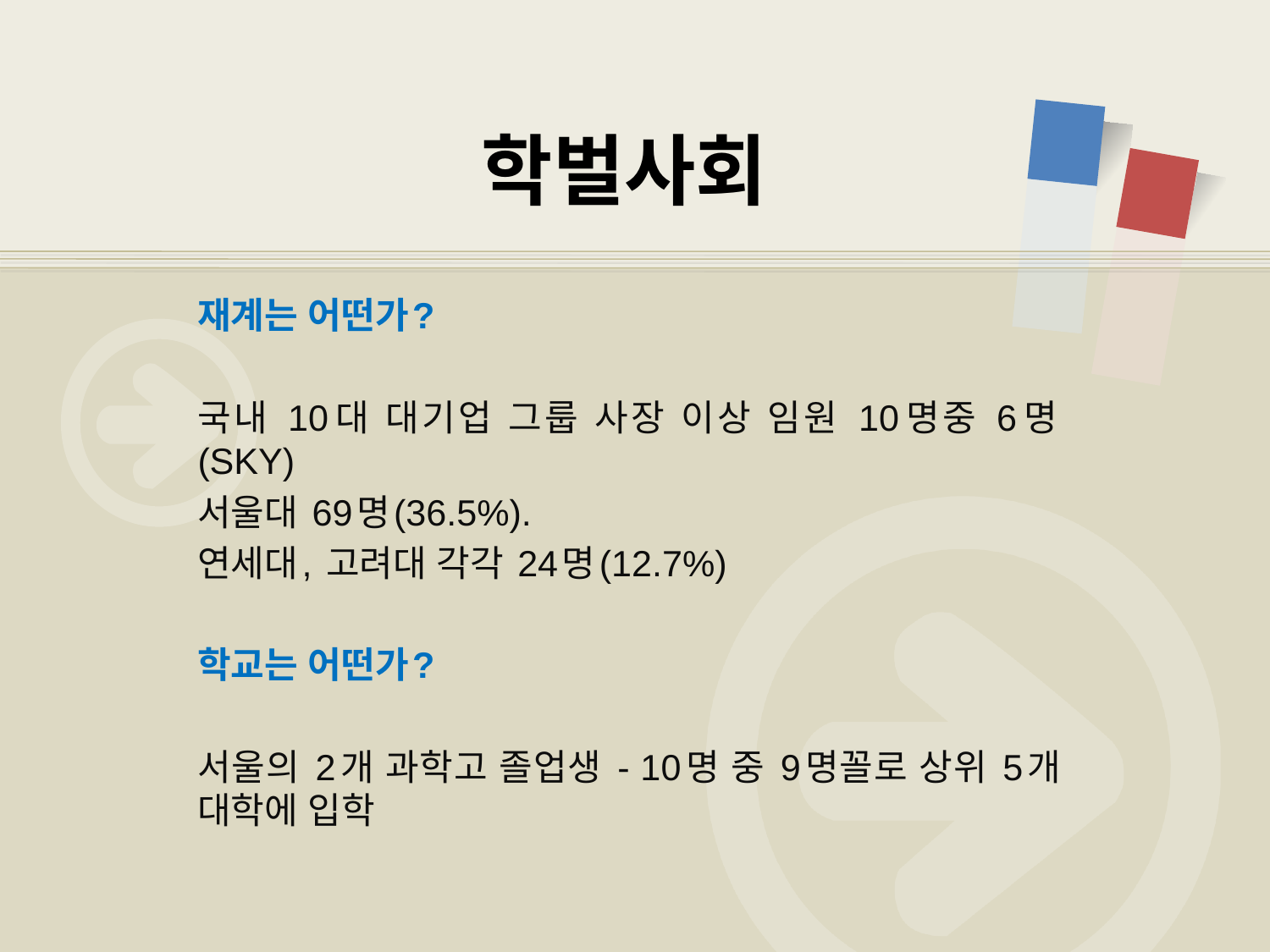

# 학벌사회
재계는 어떤가?

국내 10대 대기업 그룹 사장 이상 임원 10명중 6명(SKY)
서울대 69명(36.5%).
연세대, 고려대 각각 24명(12.7%)

학교는 어떤가?

서울의 2개 과학고 졸업생 - 10명 중 9명꼴로 상위 5개 대학에 입학